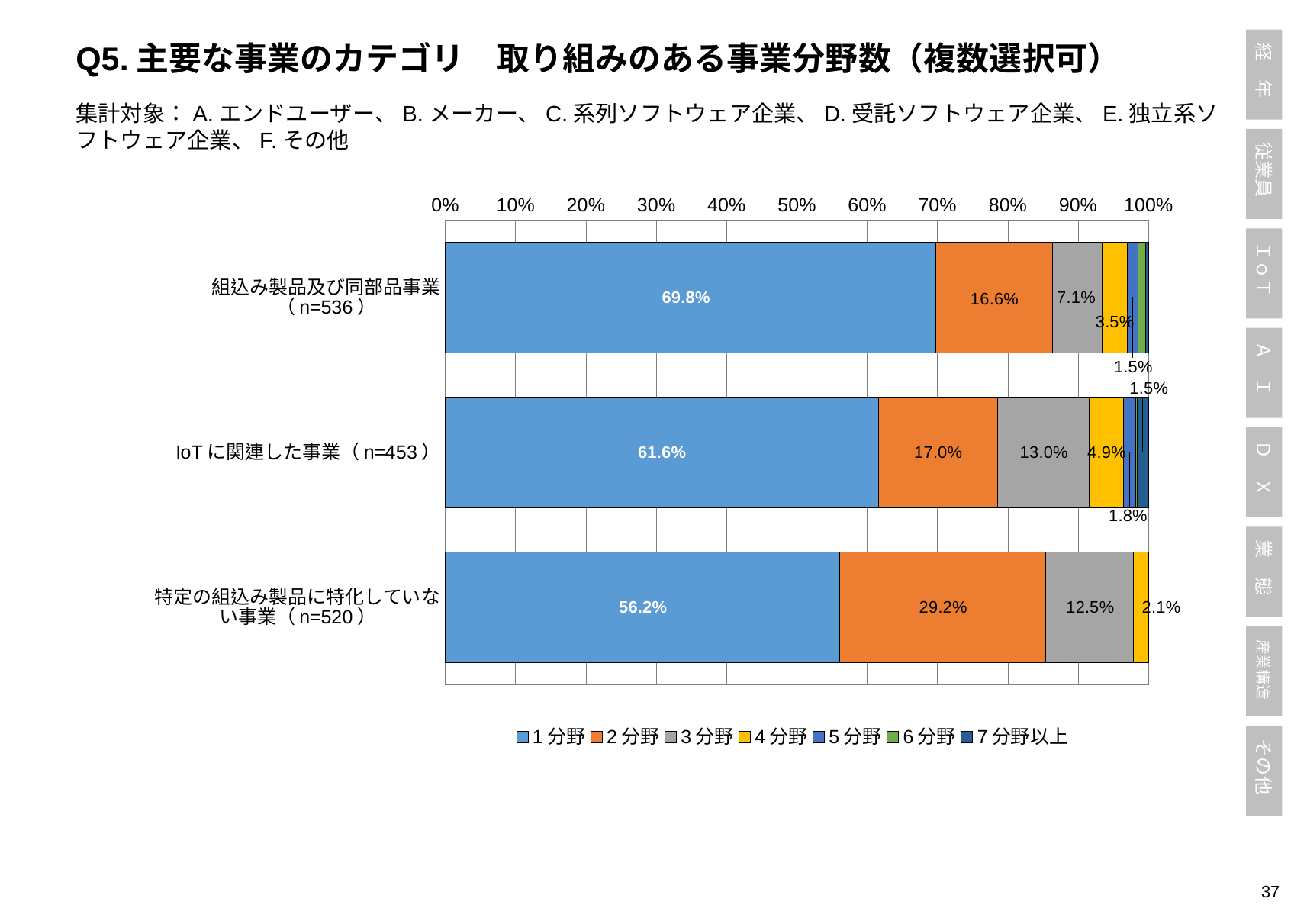

Q5.主要な事業のカテゴリ　取り組みのある事業分野数（複数選択可）
集計対象：A.エンドユーザー、B.メーカー、C.系列ソフトウェア企業、D.受託ソフトウェア企業、E.独立系ソフトウェア企業、F.その他

### Chart

| Category | 1分野 | 2分野 | 3分野 | 4分野 | 5分野 | 6分野 | 7分野以上 |
|---|---|---|---|---|---|---|---|
| 組込み製品及び同部品事業（n=536） | 0.6977611940298507 | 0.166044776119403 | 0.0708955223880597 | 0.03544776119402985 | 0.014925373134328358 | 0.011194029850746268 | 0.0037313432835820895 |
| IoTに関連した事業（n=453） | 0.6158940397350994 | 0.16997792494481237 | 0.13024282560706402 | 0.04856512141280353 | 0.017660044150110375 | 0.002207505518763797 | 0.01545253863134658 |
| 特定の組込み製品に特化していない事業（n=520） | 0.5615384615384615 | 0.2923076923076923 | 0.125 | 0.021153846153846155 | None | None | None |
37